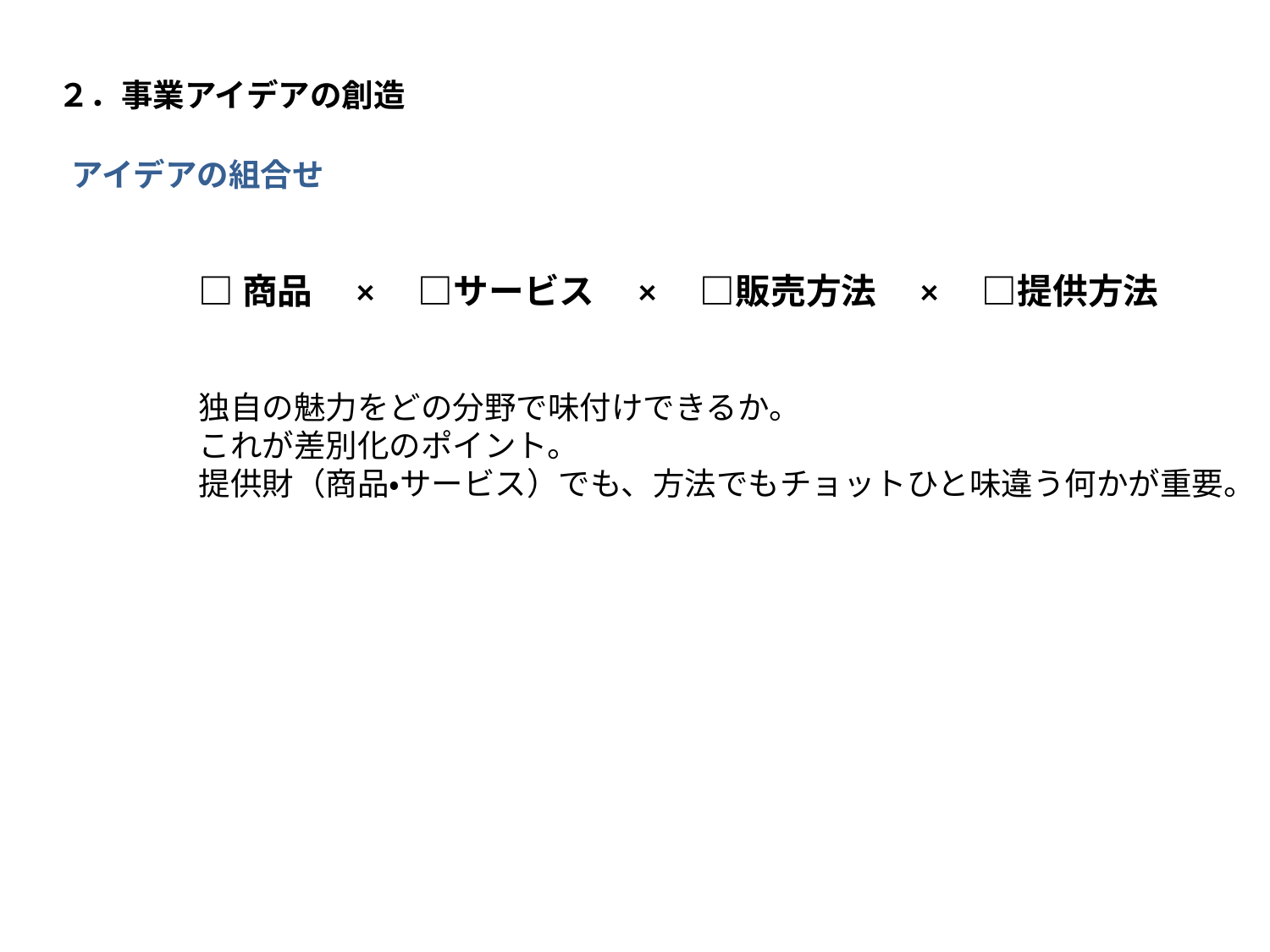

２．事業アイデアの創造
アイデアの組合せ

	□商品　×　□サービス　×　□販売方法　×　□提供方法

	独自の魅力をどの分野で味付けできるか。
	これが差別化のポイント。
	提供財（商品・サービス）でも、方法でもチョットひと味違う何かが重要。